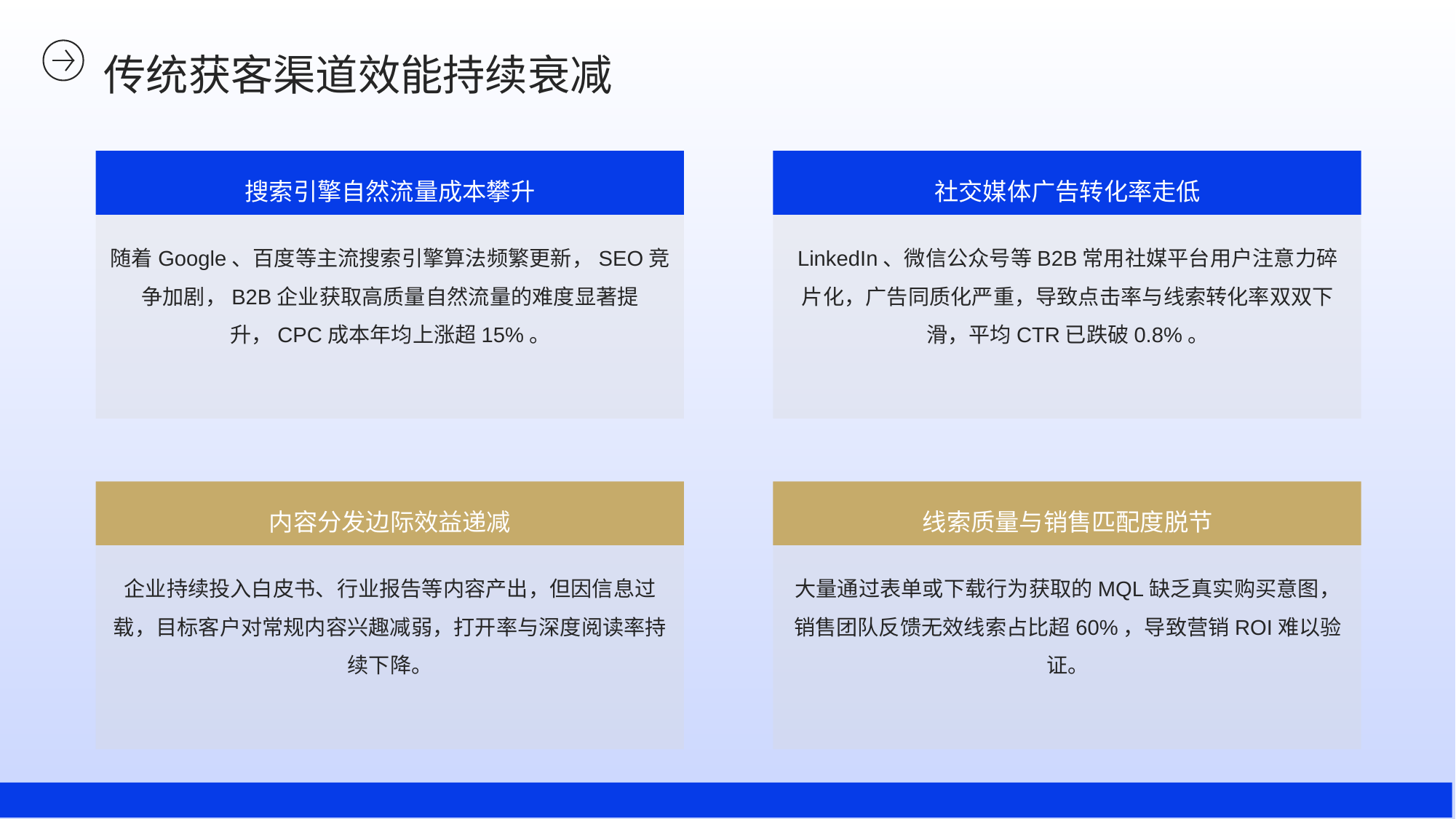

传统获客渠道效能持续衰减

搜索引擎自然流量成本攀升
社交媒体广告转化率走低
随着Google、百度等主流搜索引擎算法频繁更新，SEO竞争加剧，B2B企业获取高质量自然流量的难度显著提升，CPC成本年均上涨超15%。
LinkedIn、微信公众号等B2B常用社媒平台用户注意力碎片化，广告同质化严重，导致点击率与线索转化率双双下滑，平均CTR已跌破0.8%。

内容分发边际效益递减
线索质量与销售匹配度脱节
企业持续投入白皮书、行业报告等内容产出，但因信息过载，目标客户对常规内容兴趣减弱，打开率与深度阅读率持续下降。
大量通过表单或下载行为获取的MQL缺乏真实购买意图，销售团队反馈无效线索占比超60%，导致营销ROI难以验证。